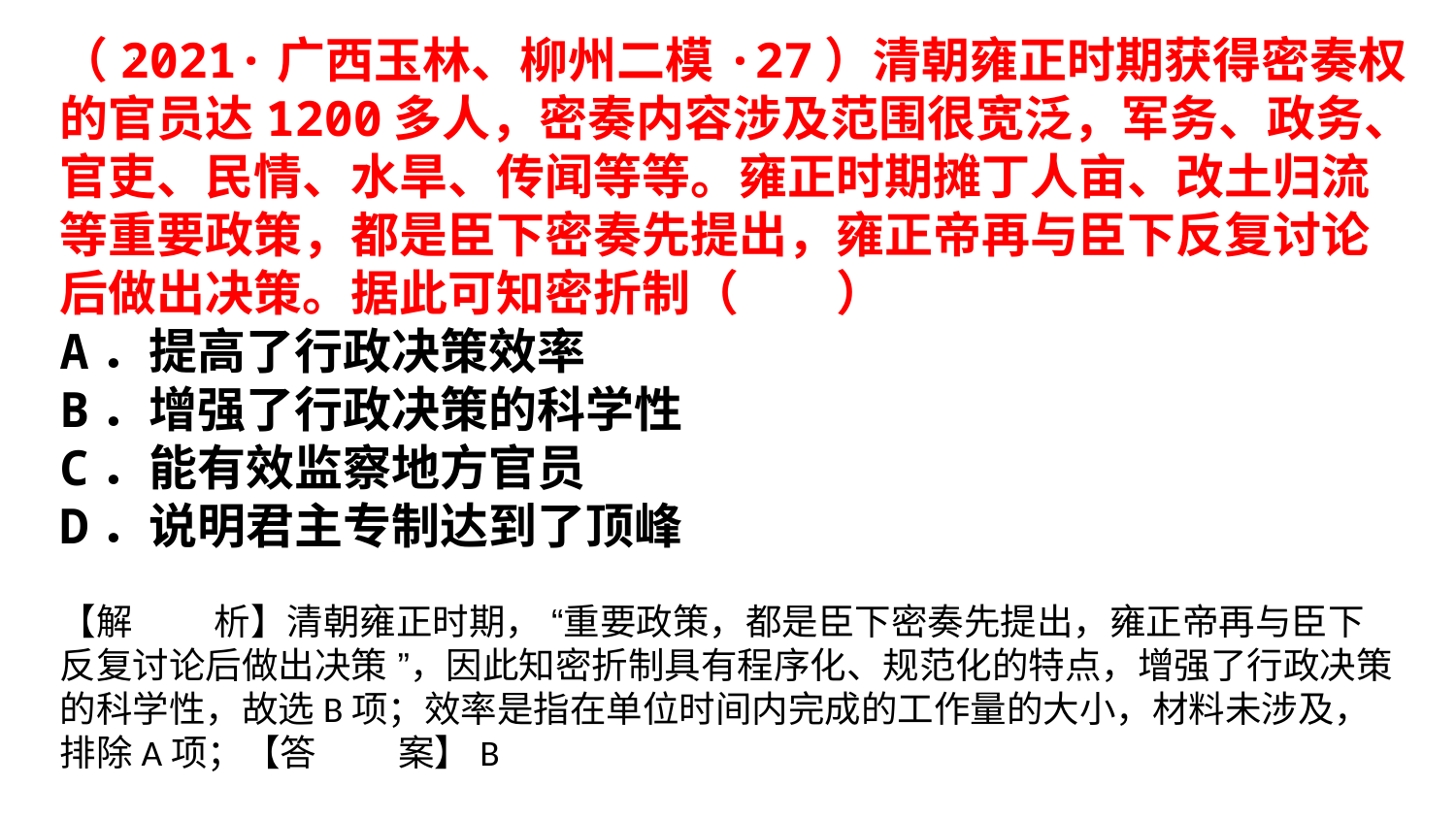

（2021·广西玉林、柳州二模·27）清朝雍正时期获得密奏权的官员达1200多人，密奏内容涉及范围很宽泛，军务、政务、官吏、民情、水旱、传闻等等。雍正时期摊丁人亩、改土归流等重要政策，都是臣下密奏先提出，雍正帝再与臣下反复讨论后做出决策。据此可知密折制（　　）
A．提高了行政决策效率
B．增强了行政决策的科学性
C．能有效监察地方官员
D．说明君主专制达到了顶峰
【解        析】清朝雍正时期， “重要政策，都是臣下密奏先提出，雍正帝再与臣下反复讨论后做出决策 ”，因此知密折制具有程序化、规范化的特点，增强了行政决策的科学性，故选B项；效率是指在单位时间内完成的工作量的大小，材料未涉及，排除A项；【答        案】B